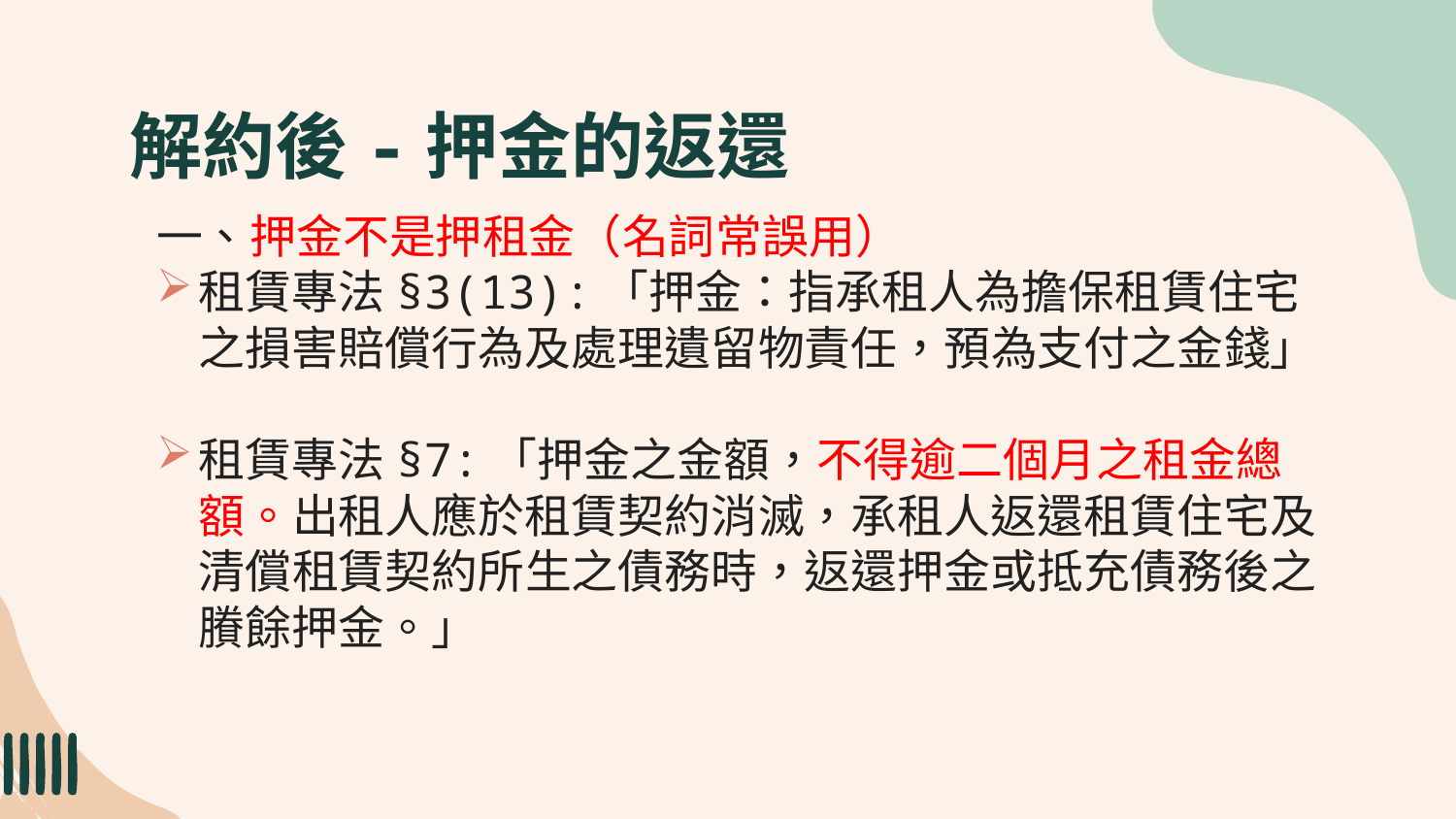

# 解約後-押金的返還
一、押金不是押租金（名詞常誤用）
租賃專法§3(13):「押金：指承租人為擔保租賃住宅之損害賠償行為及處理遺留物責任，預為支付之金錢」

租賃專法§7:「押金之金額，不得逾二個月之租金總額。出租人應於租賃契約消滅，承租人返還租賃住宅及清償租賃契約所生之債務時，返還押金或抵充債務後之賸餘押金。」